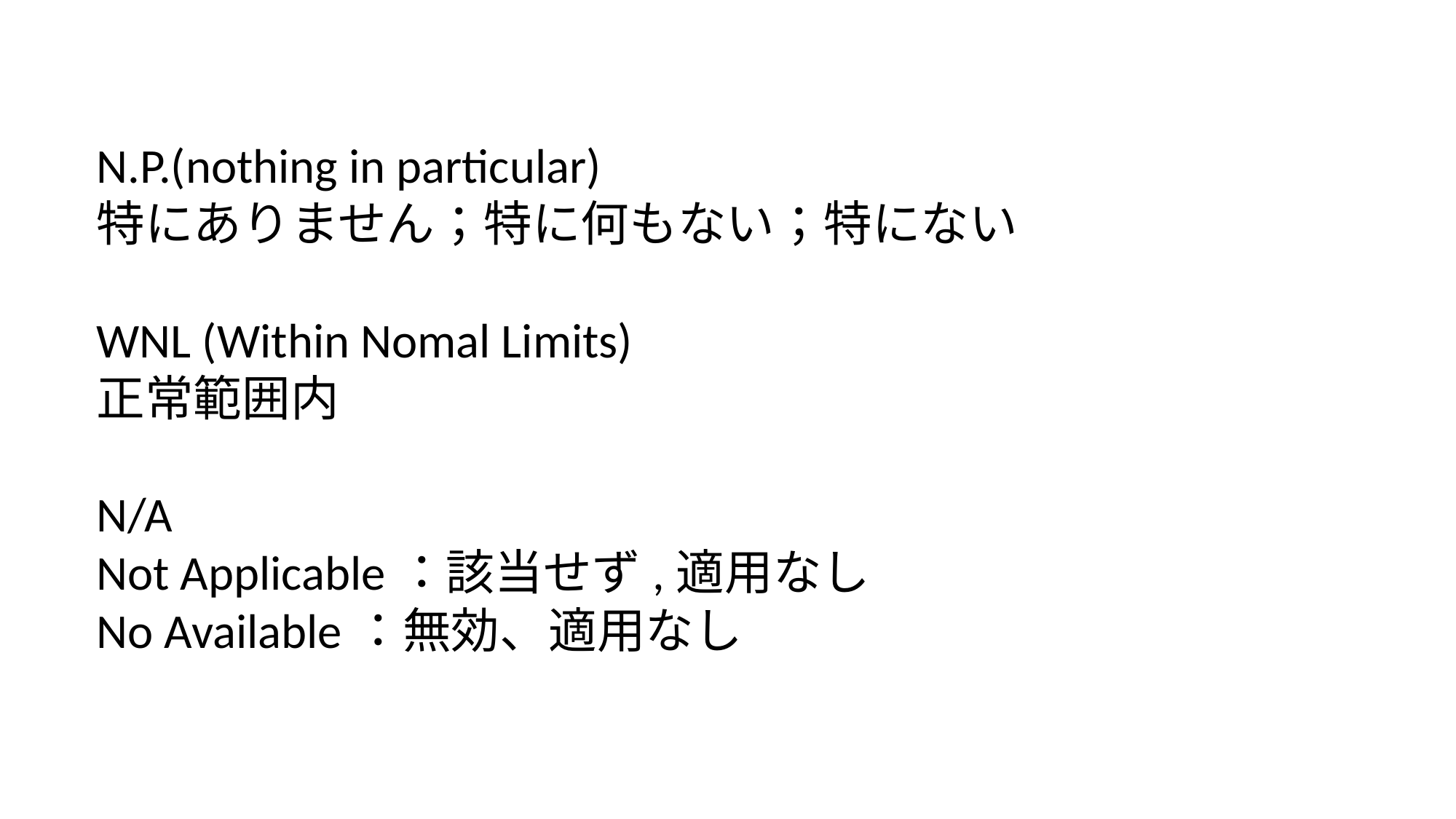

N.P.(nothing in particular)
特にありません；特に何もない；特にない

WNL (Within Nomal Limits)
正常範囲内

N/A
Not Applicable：該当せず,適用なし
No Available：無効、適用なし